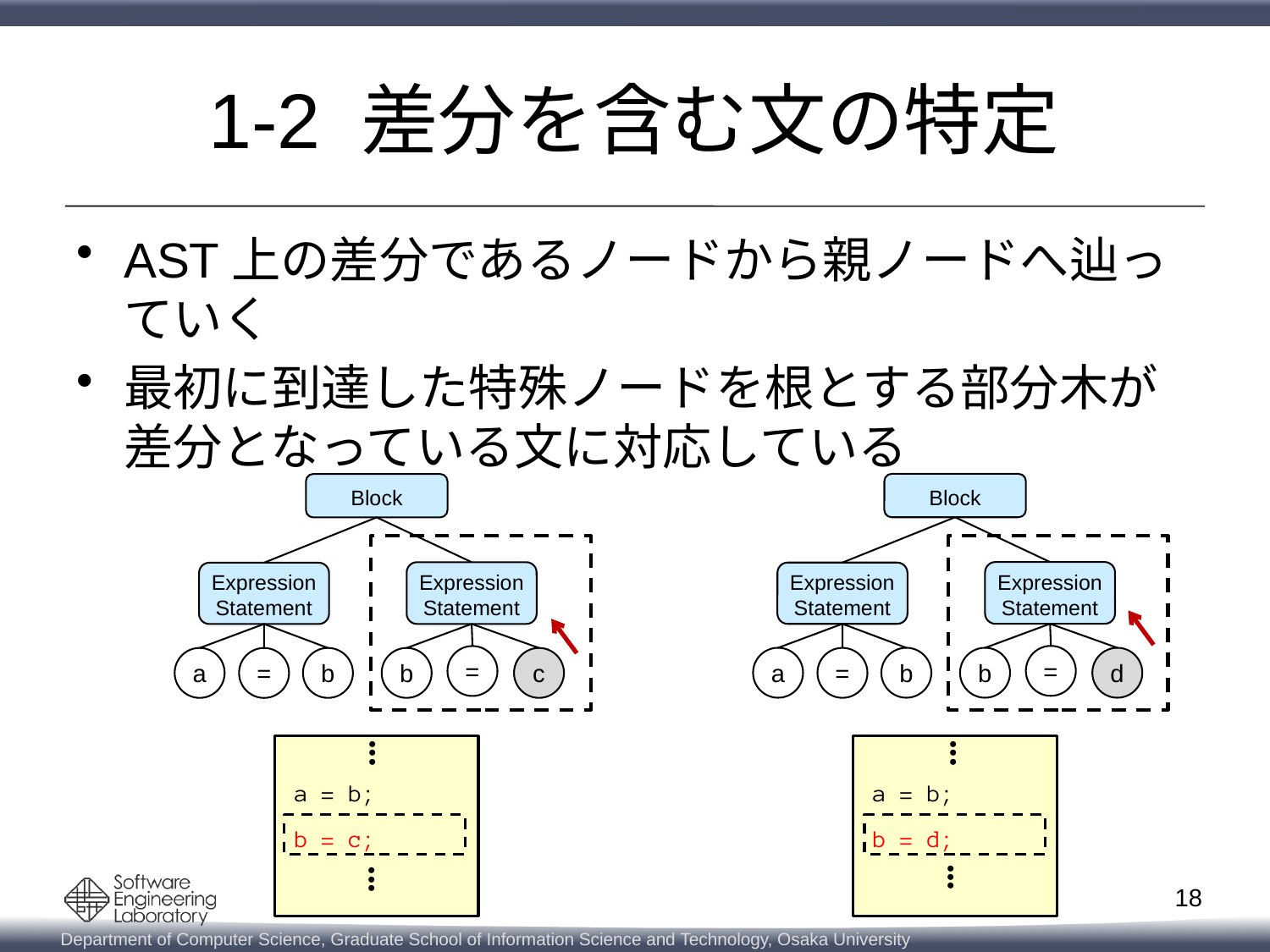

# 1-2 差分を含む文の特定
AST上の差分であるノードから親ノードへ辿っていく
最初に到達した特殊ノードを根とする部分木が差分となっている文に対応している
Block
Block

Expression
Statement
Expression
Statement
Expression
Statement
Expression
Statement
=
=
a
b
b
d
=
a
b
b
c
=

a = b;
b = c;

a = b;
b = d;

・
・
・
・
・
・

・
・
・
・
・
・
18